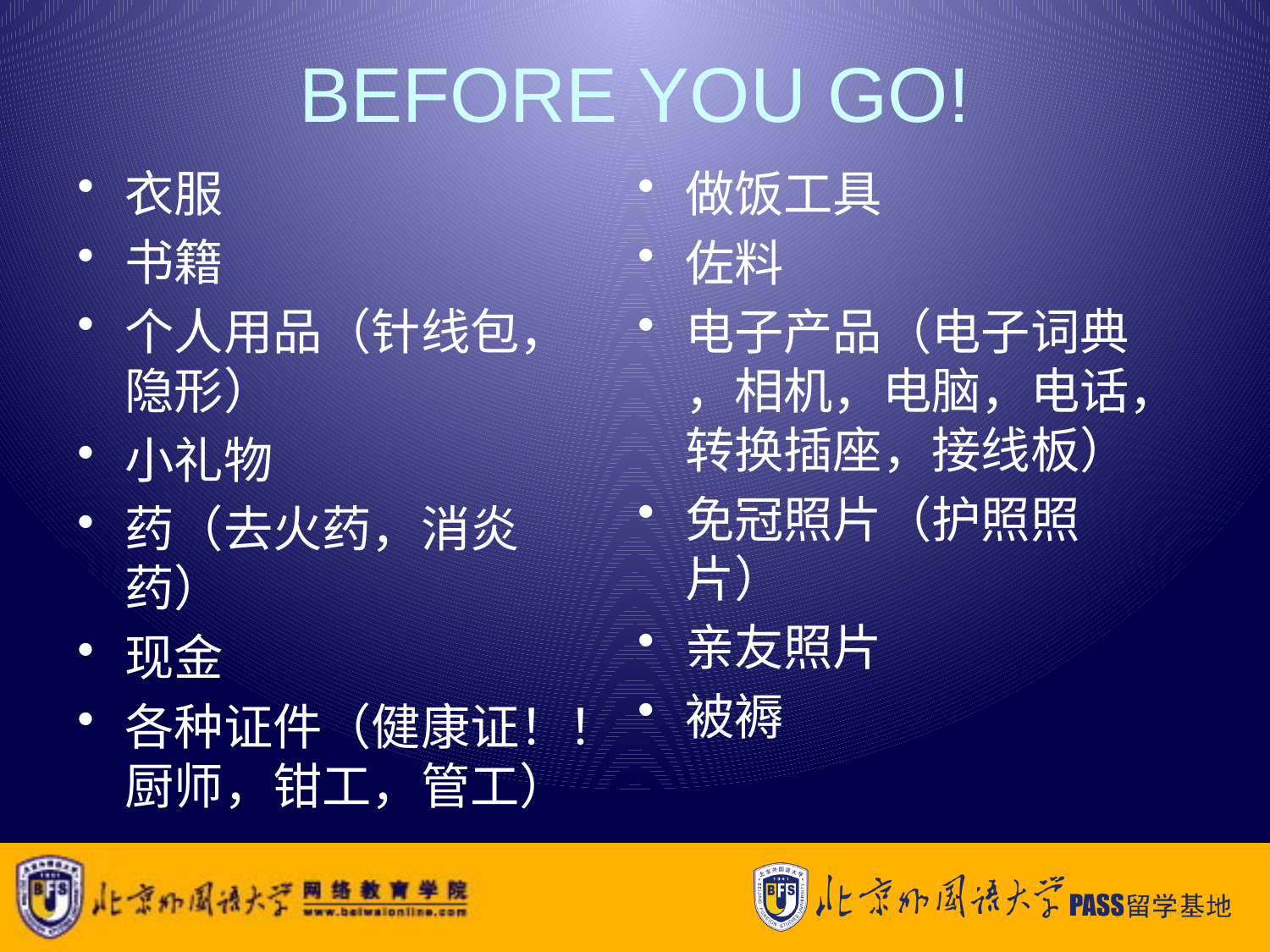

# BEFORE YOU GO!
衣服
书籍
个人用品（针线包，隐形）
小礼物
药（去火药，消炎药）
现金
各种证件（健康证！！厨师，钳工，管工）
做饭工具
佐料
电子产品（电子词典 ，相机，电脑，电话，转换插座，接线板）
免冠照片（护照照片）
亲友照片
被褥